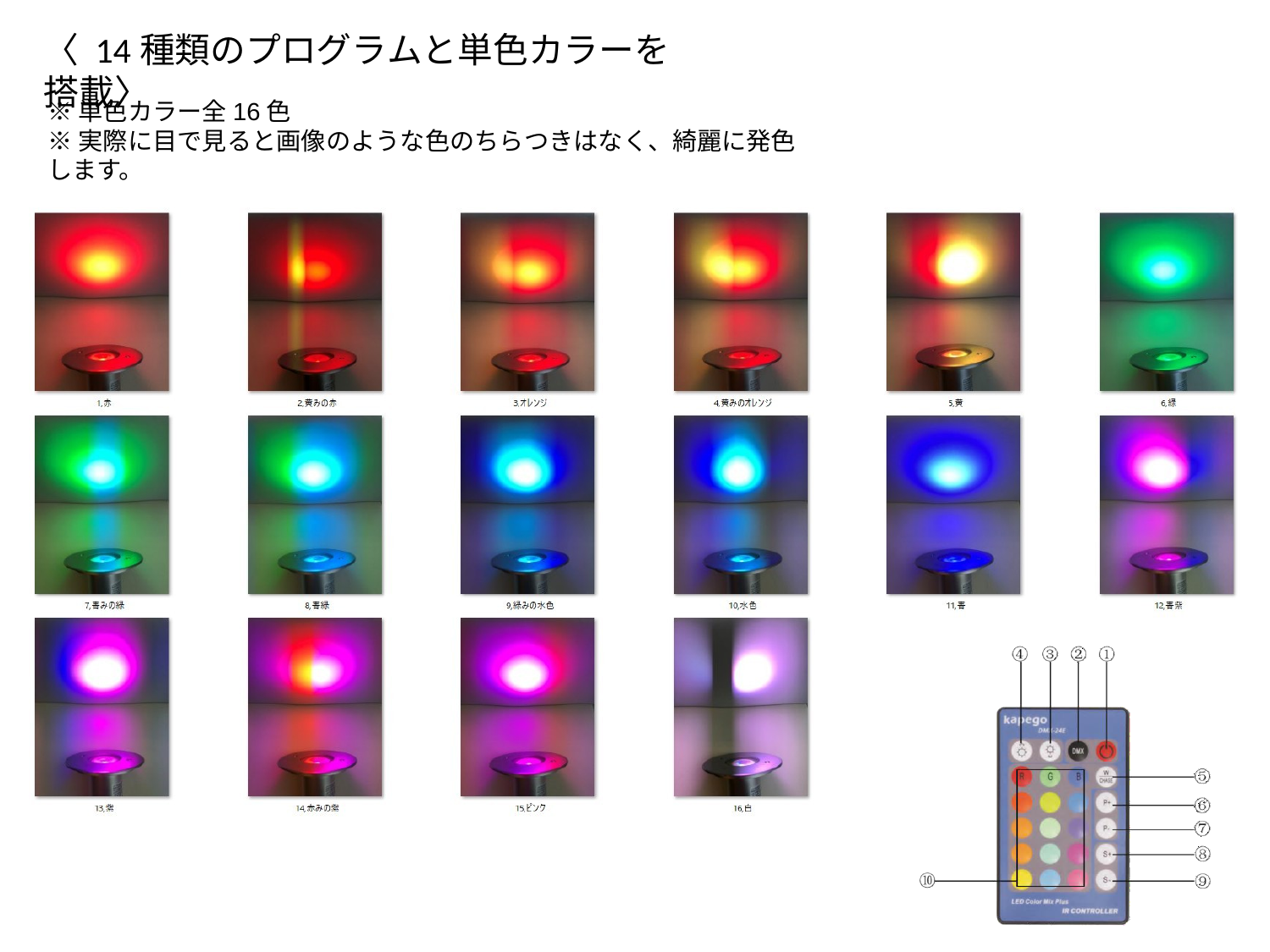

# 〈 14種類のプログラムと単色カラーを搭載〉
※単色カラー全16色
※実際に目で見ると画像のような色のちらつきはなく、綺麗に発色します。